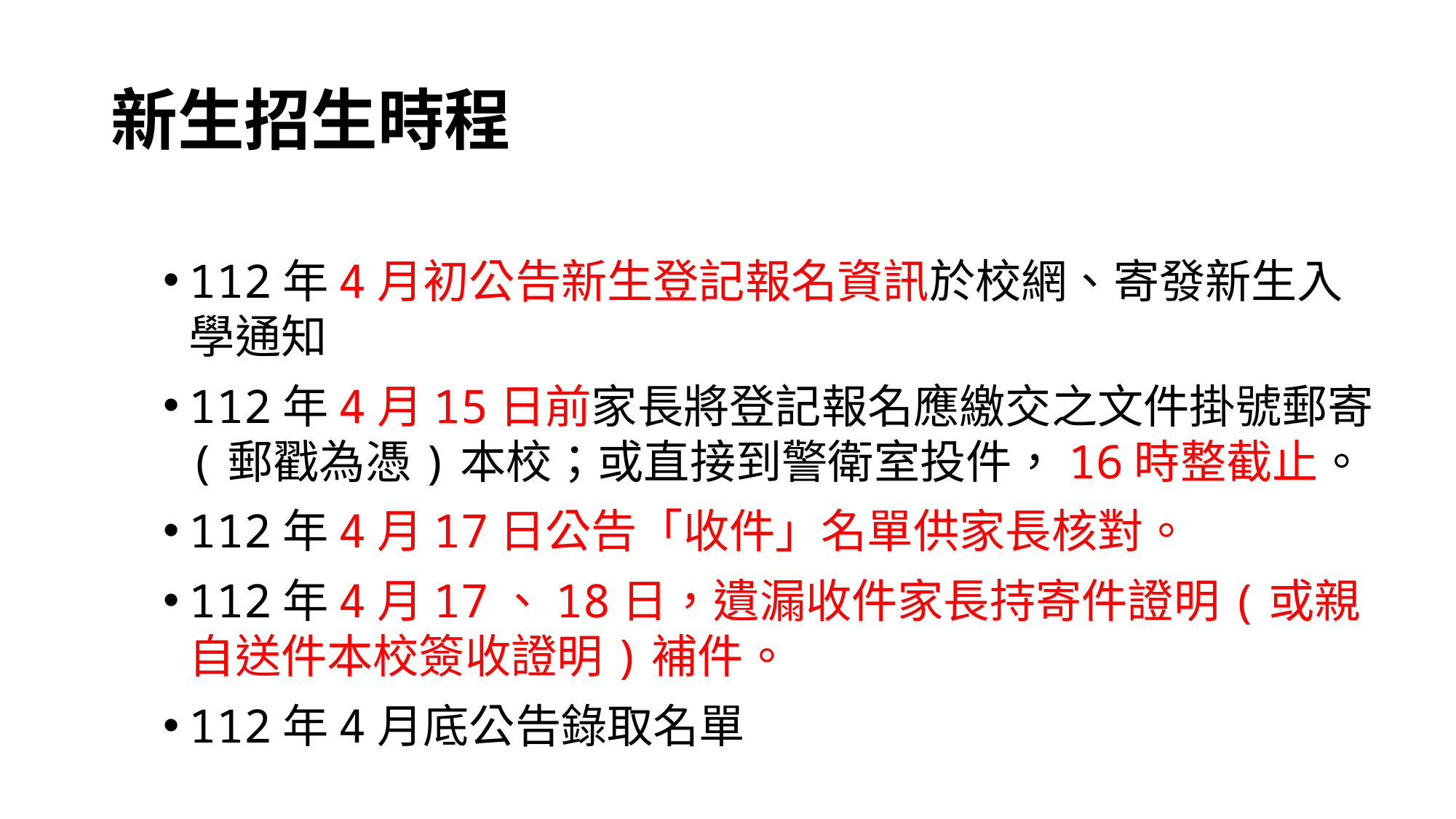

# 新生招生時程
112年4月初公告新生登記報名資訊於校網、寄發新生入學通知
112年4月15日前家長將登記報名應繳交之文件掛號郵寄(郵戳為憑)本校；或直接到警衛室投件，16時整截止。
112年4月17日公告「收件」名單供家長核對。
112年4月17、18日，遺漏收件家長持寄件證明(或親自送件本校簽收證明)補件。
112年4月底公告錄取名單